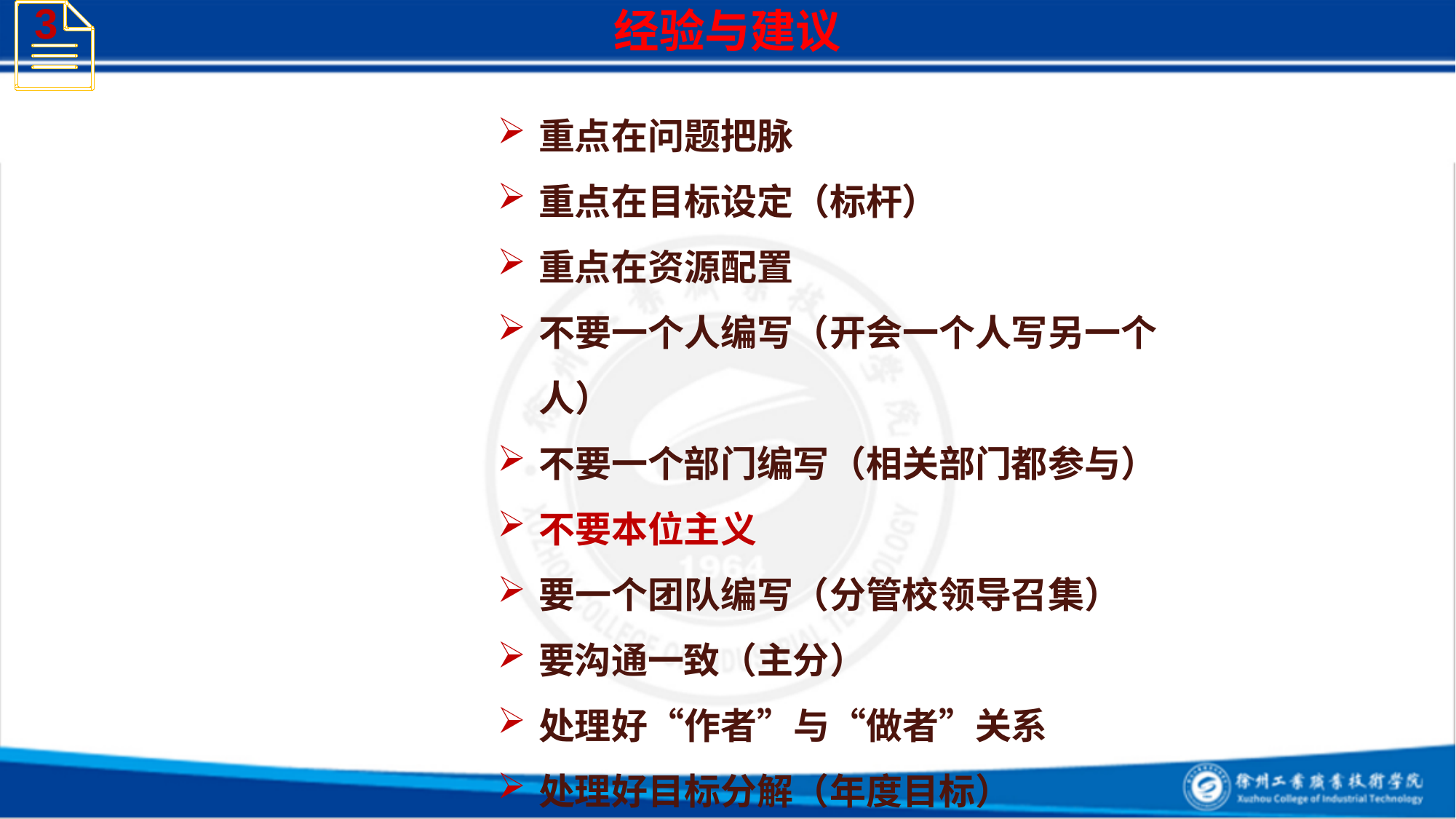

3
经验与建议
重点在问题把脉
重点在目标设定（标杆）
重点在资源配置
不要一个人编写（开会一个人写另一个人）
不要一个部门编写（相关部门都参与）
不要本位主义
要一个团队编写（分管校领导召集）
要沟通一致（主分）
处理好“作者”与“做者”关系
处理好目标分解（年度目标）